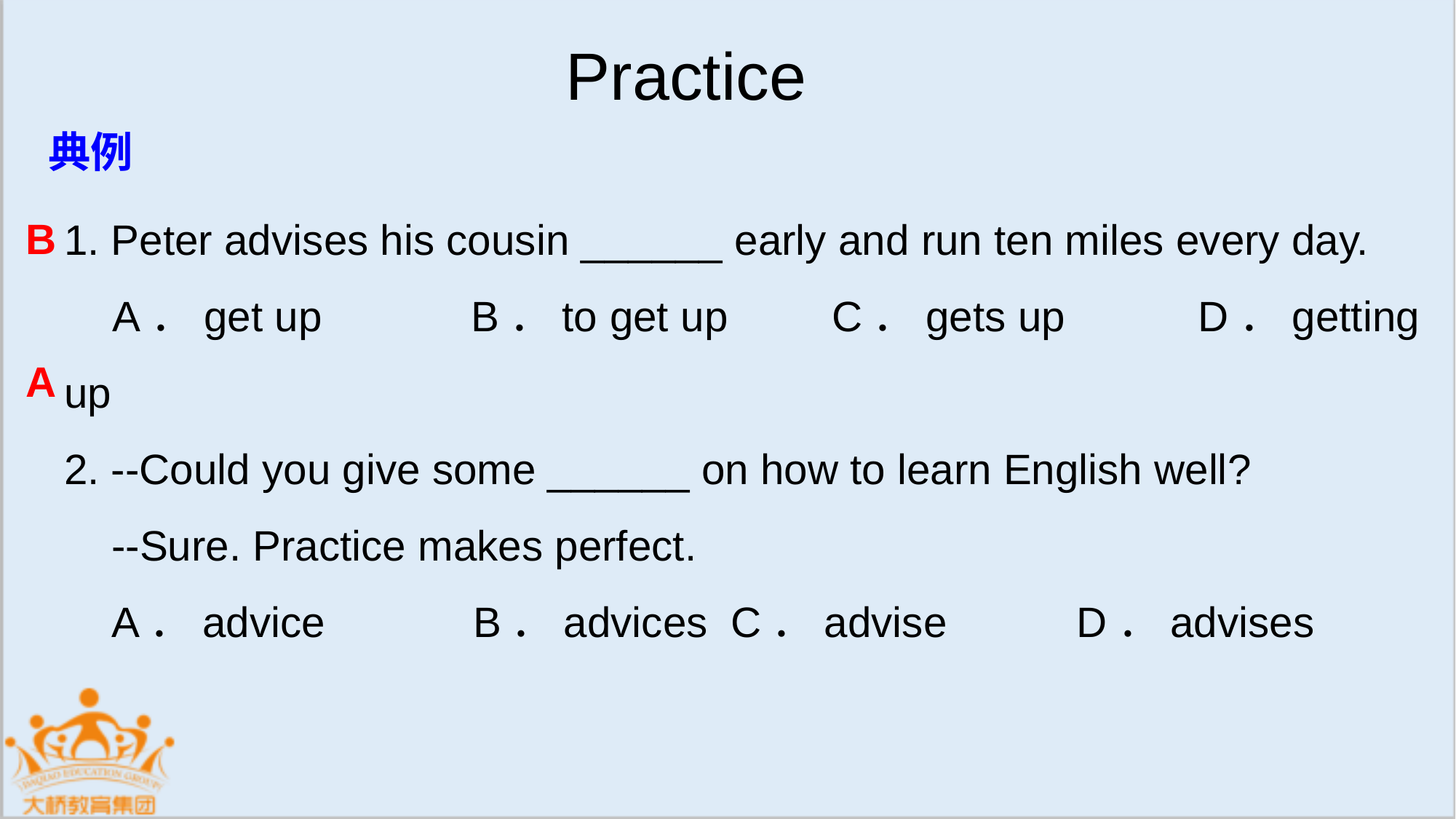

Practice
典例
1. Peter advises his cousin ______ early and run ten miles every day.
    A．get up　　　B．to get up	C．gets up           D．getting up
2. --Could you give some ______ on how to learn English well?
    --Sure. Practice makes perfect.
    A．advice　　　B．advices	 C．advise           D．advises
B
A